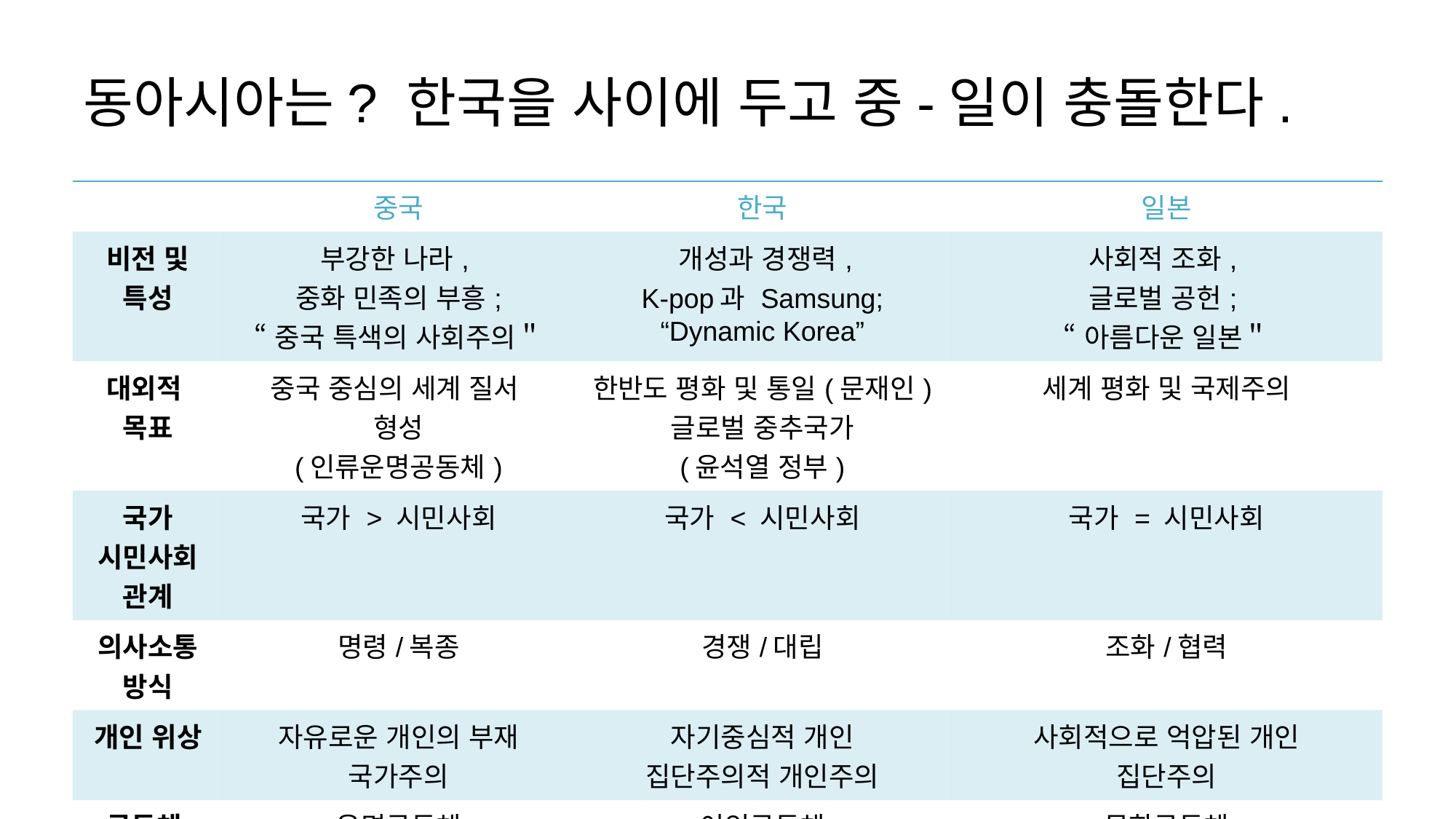

# 동아시아는? 한국을 사이에 두고 중-일이 충돌한다.
|  | 중국 | 한국 | 일본 |
| --- | --- | --- | --- |
| 비전 및 특성 | 부강한 나라, 중화 민족의 부흥; “중국 특색의 사회주의＂ | 개성과 경쟁력, K-pop과 Samsung; “Dynamic Korea” | 사회적 조화, 글로벌 공헌; “아름다운 일본＂ |
| 대외적 목표 | 중국 중심의 세계 질서 형성 (인류운명공동체) | 한반도 평화 및 통일(문재인) 글로벌 중추국가 (윤석열 정부) | 세계 평화 및 국제주의 |
| 국가 시민사회 관계 | 국가 > 시민사회 | 국가 < 시민사회 | 국가 = 시민사회 |
| 의사소통 방식 | 명령/복종 | 경쟁/대립 | 조화/협력 |
| 개인 위상 | 자유로운 개인의 부재 국가주의 | 자기중심적 개인 집단주의적 개인주의 | 사회적으로 억압된 개인 집단주의 |
| 공동체 성격 | 운명공동체 | 이익공동체 | 문화공동체 |
| 개선점 | 자발성 제고; 개인의 해방 | 개성의 정제; 창의성 함양 | 개성 인정; 사회적 활력 제고 |